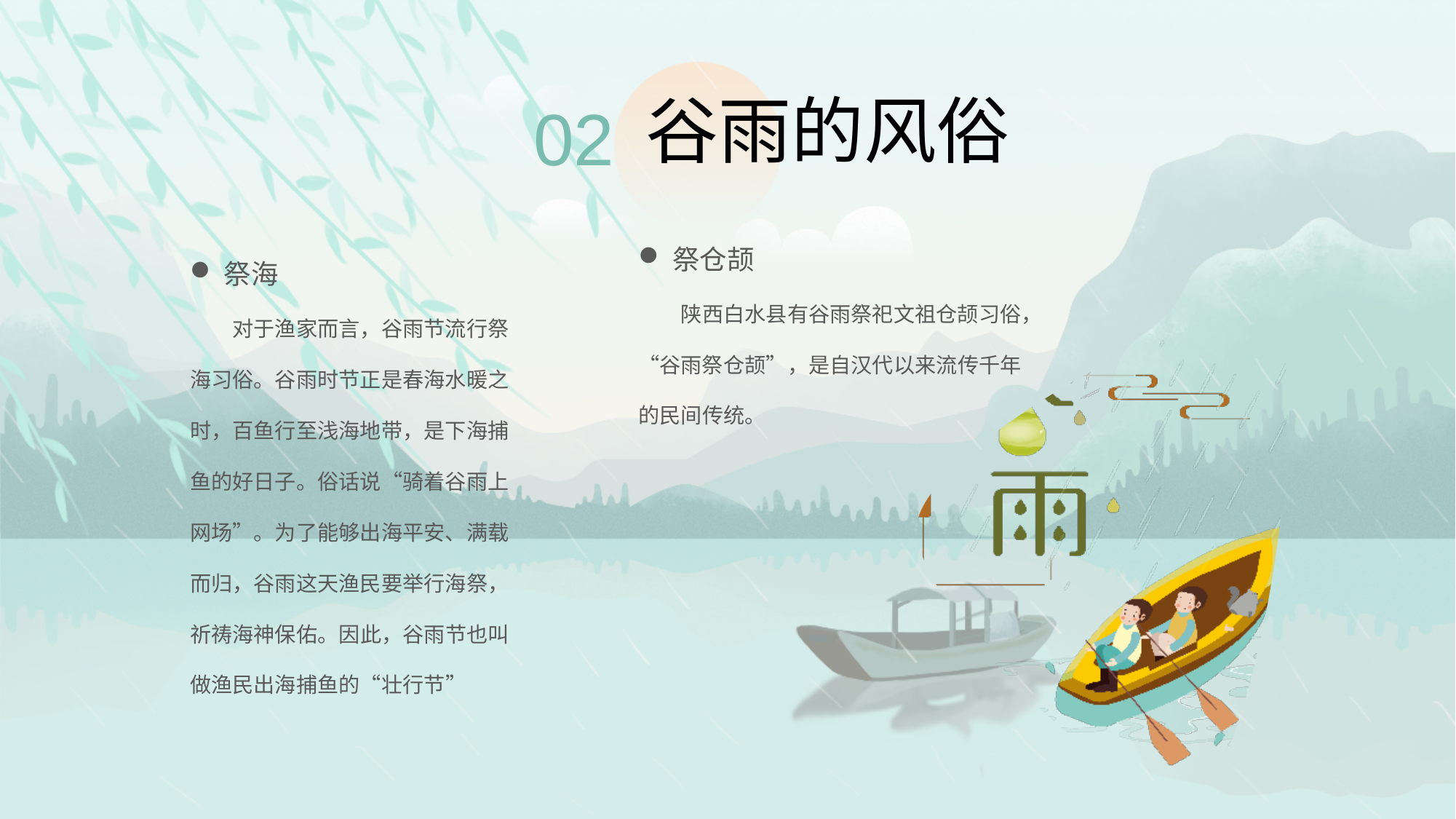

谷雨的风俗
02
祭仓颉
　　陕西白水县有谷雨祭祀文祖仓颉习俗，“谷雨祭仓颉”，是自汉代以来流传千年的民间传统。
祭海
　　对于渔家而言，谷雨节流行祭海习俗。谷雨时节正是春海水暖之时，百鱼行至浅海地带，是下海捕鱼的好日子。俗话说“骑着谷雨上网场”。为了能够出海平安、满载而归，谷雨这天渔民要举行海祭，祈祷海神保佑。因此，谷雨节也叫做渔民出海捕鱼的“壮行节”